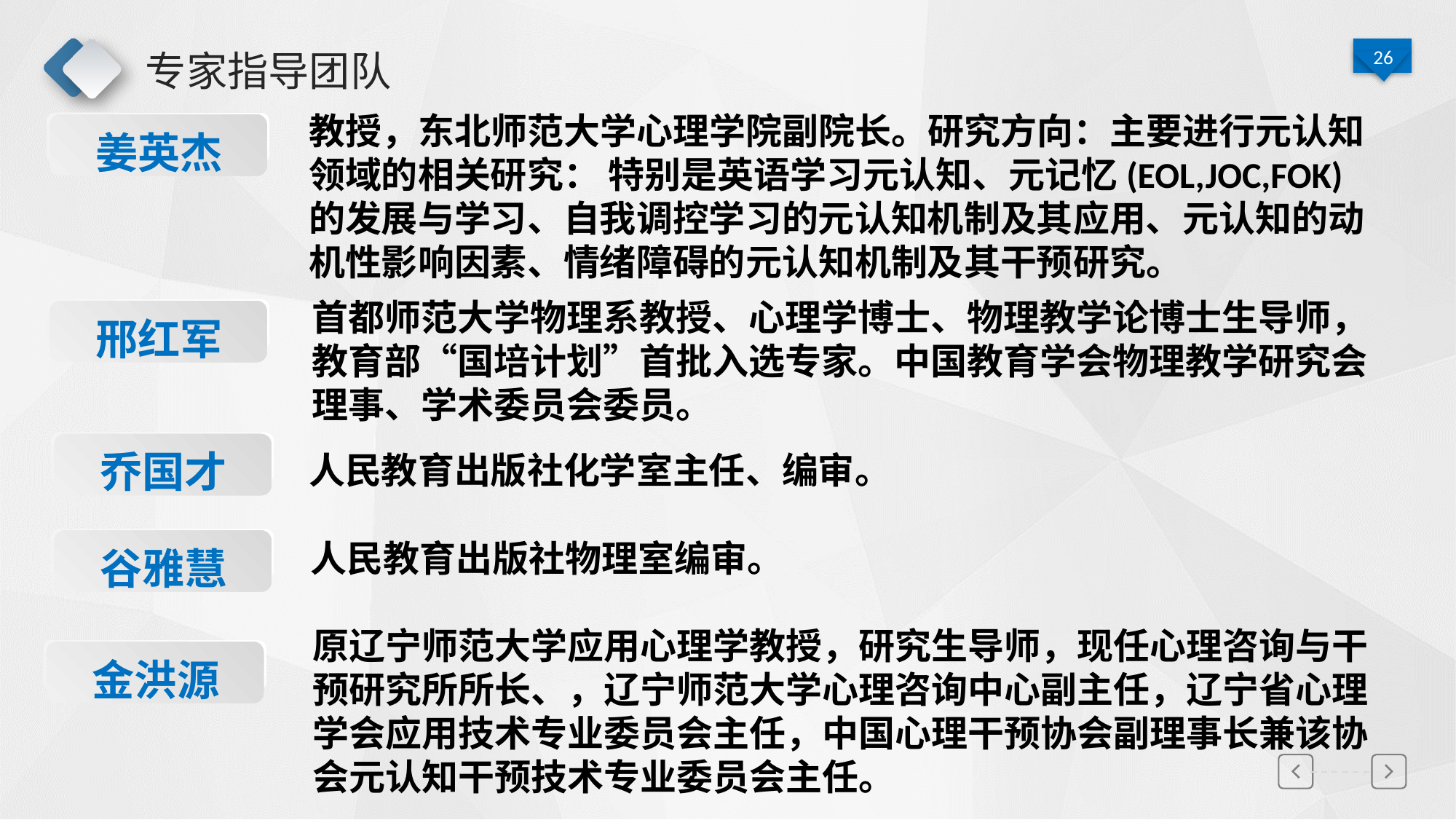

# 专家指导团队
教授，东北师范大学心理学院副院长。研究方向：主要进行元认知领域的相关研究： 特别是英语学习元认知、元记忆(EOL,JOC,FOK)的发展与学习、自我调控学习的元认知机制及其应用、元认知的动机性影响因素、情绪障碍的元认知机制及其干预研究。

姜英杰
首都师范大学物理系教授、心理学博士、物理教学论博士生导师，教育部“国培计划”首批入选专家。中国教育学会物理教学研究会理事、学术委员会委员。

邢红军

乔国才
人民教育出版社化学室主任、编审。

谷雅慧
人民教育出版社物理室编审。
原辽宁师范大学应用心理学教授，研究生导师，现任心理咨询与干预研究所所长、，辽宁师范大学心理咨询中心副主任，辽宁省心理学会应用技术专业委员会主任，中国心理干预协会副理事长兼该协会元认知干预技术专业委员会主任。

金洪源
延迟符